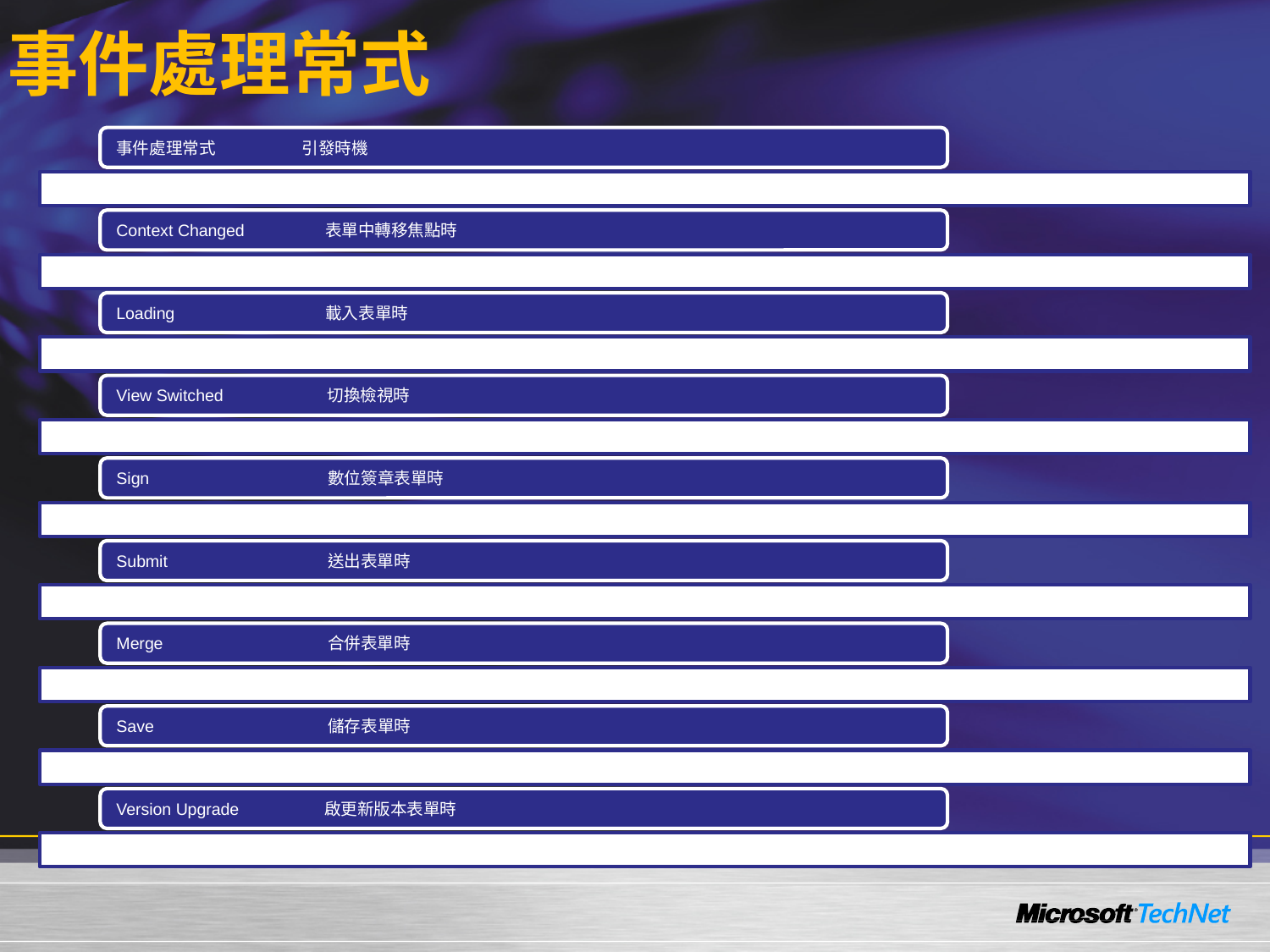

# 事件處理常式
事件處理常式                        引發時機
Context Changed                 表單中轉移焦點時
Loading                                載入表單時
View Switched                      切換檢視時
Sign                                      數位簽章表單時
Submit                                  送出表單時
Merge                                   合併表單時
Save                                     儲存表單時
Version Upgrade                  啟更新版本表單時